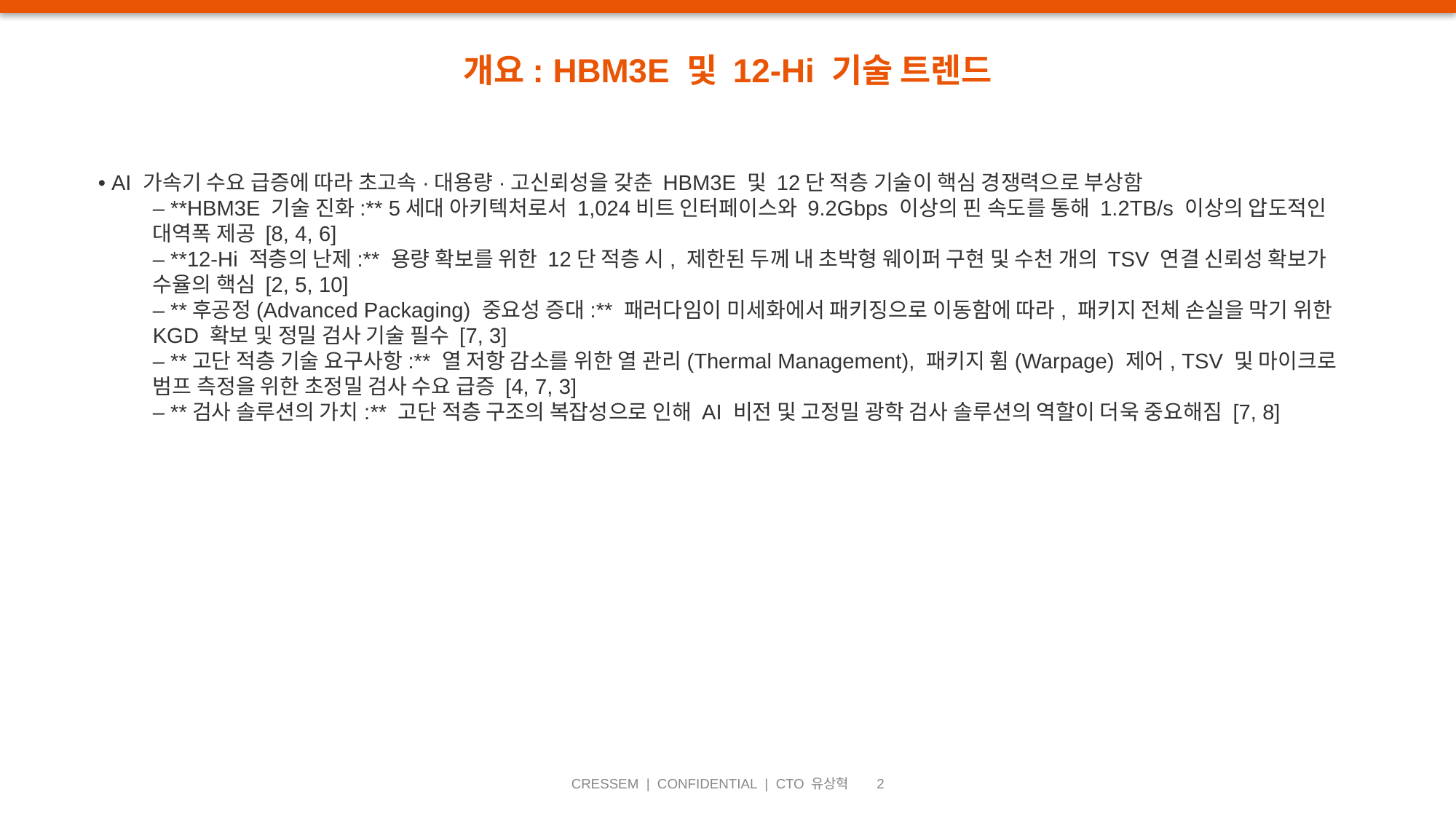

개요: HBM3E 및 12-Hi 기술 트렌드
• AI 가속기 수요 급증에 따라 초고속·대용량·고신뢰성을 갖춘 HBM3E 및 12단 적층 기술이 핵심 경쟁력으로 부상함
– **HBM3E 기술 진화:** 5세대 아키텍처로서 1,024비트 인터페이스와 9.2Gbps 이상의 핀 속도를 통해 1.2TB/s 이상의 압도적인 대역폭 제공 [8, 4, 6]
– **12-Hi 적층의 난제:** 용량 확보를 위한 12단 적층 시, 제한된 두께 내 초박형 웨이퍼 구현 및 수천 개의 TSV 연결 신뢰성 확보가 수율의 핵심 [2, 5, 10]
– **후공정(Advanced Packaging) 중요성 증대:** 패러다임이 미세화에서 패키징으로 이동함에 따라, 패키지 전체 손실을 막기 위한 KGD 확보 및 정밀 검사 기술 필수 [7, 3]
– **고단 적층 기술 요구사항:** 열 저항 감소를 위한 열 관리(Thermal Management), 패키지 휨(Warpage) 제어, TSV 및 마이크로 범프 측정을 위한 초정밀 검사 수요 급증 [4, 7, 3]
– **검사 솔루션의 가치:** 고단 적층 구조의 복잡성으로 인해 AI 비전 및 고정밀 광학 검사 솔루션의 역할이 더욱 중요해짐 [7, 8]
CRESSEM  |  CONFIDENTIAL  |  CTO 유상혁        2